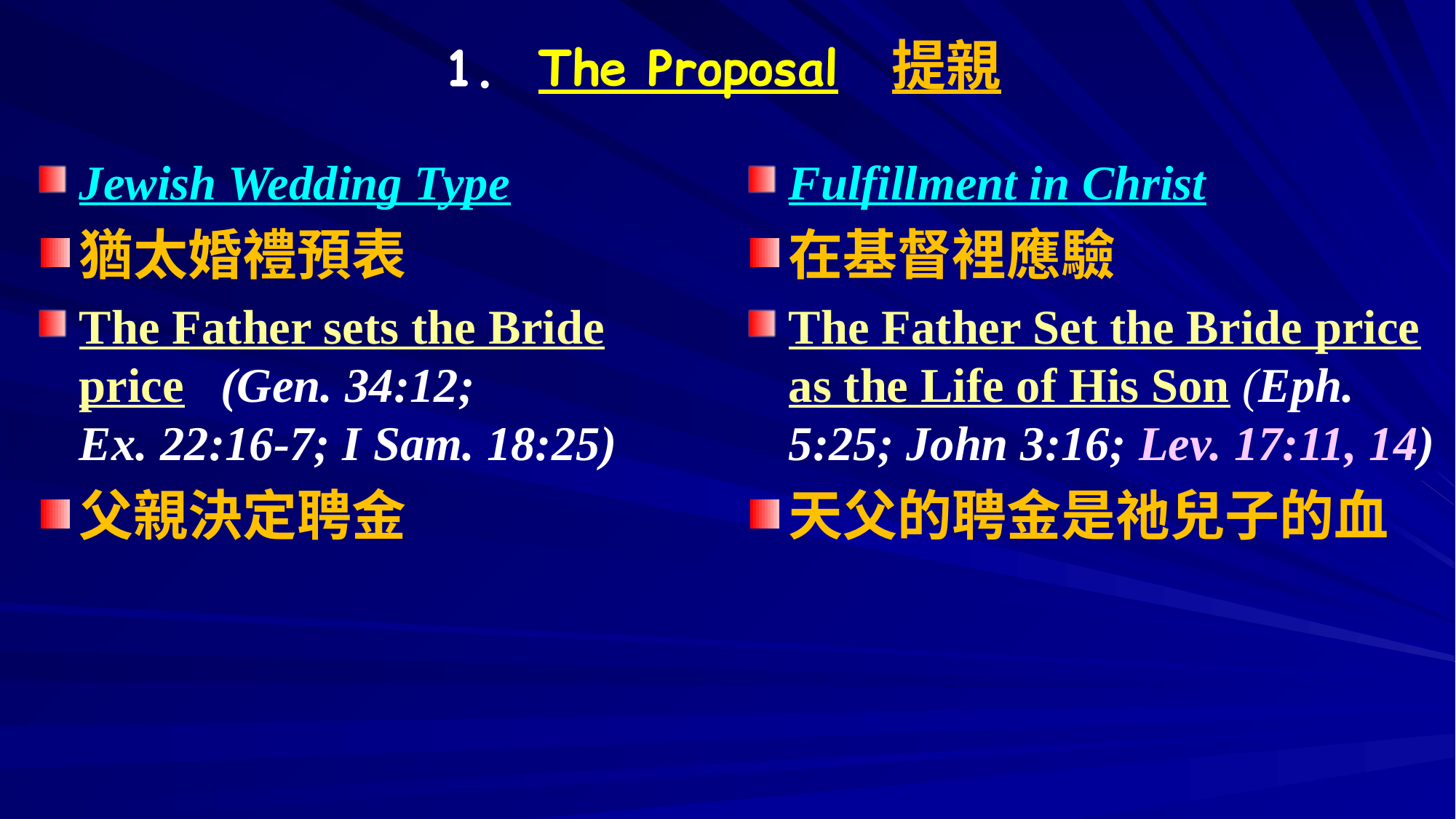

# 1.  The Proposal  提親
Jewish Wedding Type
猶太婚禮預表
The Father sets the Bride price   (Gen. 34:12;                Ex. 22:16-7; I Sam. 18:25)
父親決定聘金

Fulfillment in Christ
在基督裡應驗
The Father Set the Bride price as the Life of His Son (Eph. 5:25; John 3:16; Lev. 17:11, 14)
天父的聘金是祂兒子的血